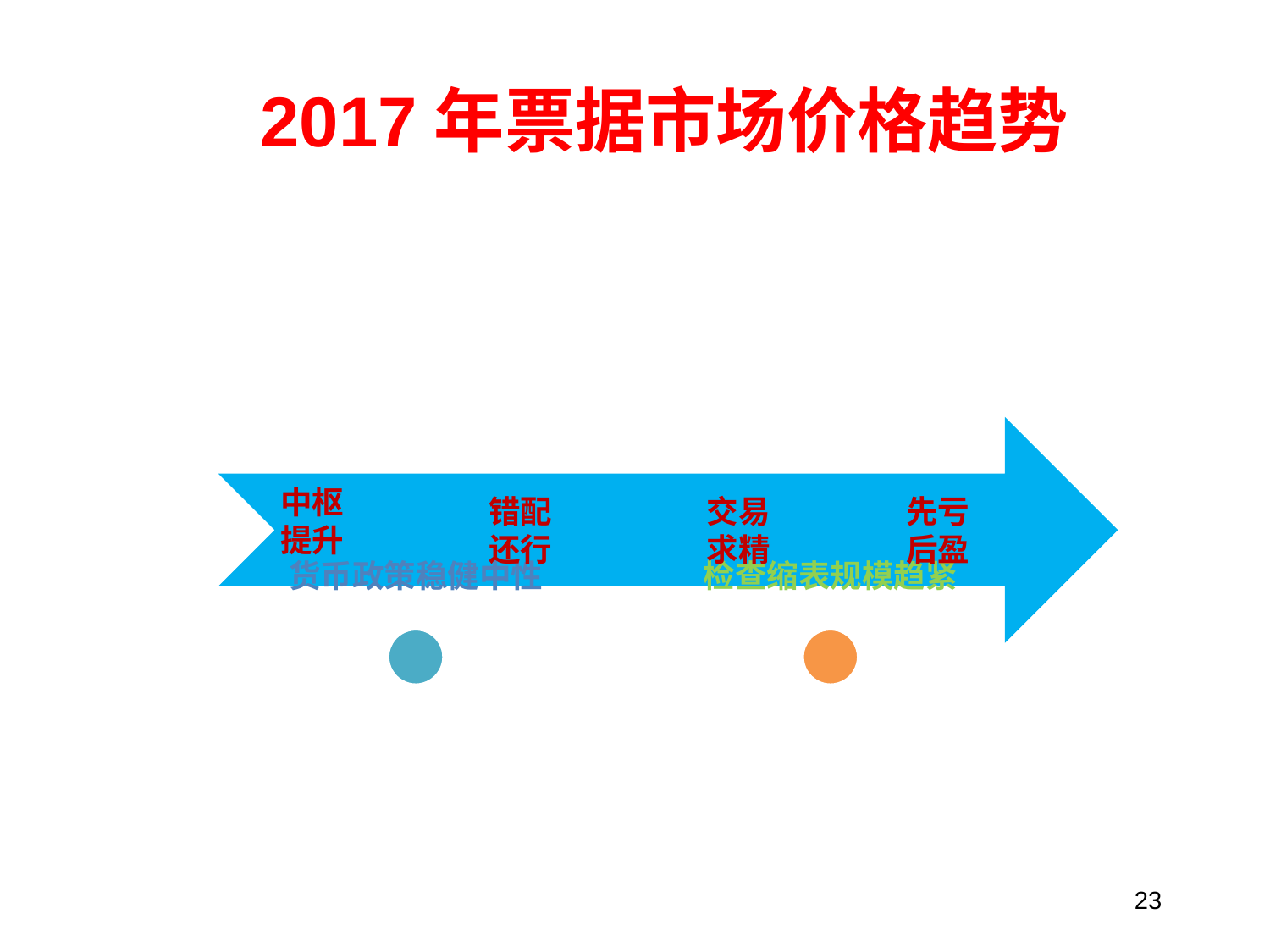

2017年票据市场价格趋势
货币政策稳健中性
检查缩表规模趋紧
中枢
提升
错配还行
交易求精
先亏
后盈
监管
  与
创新
23